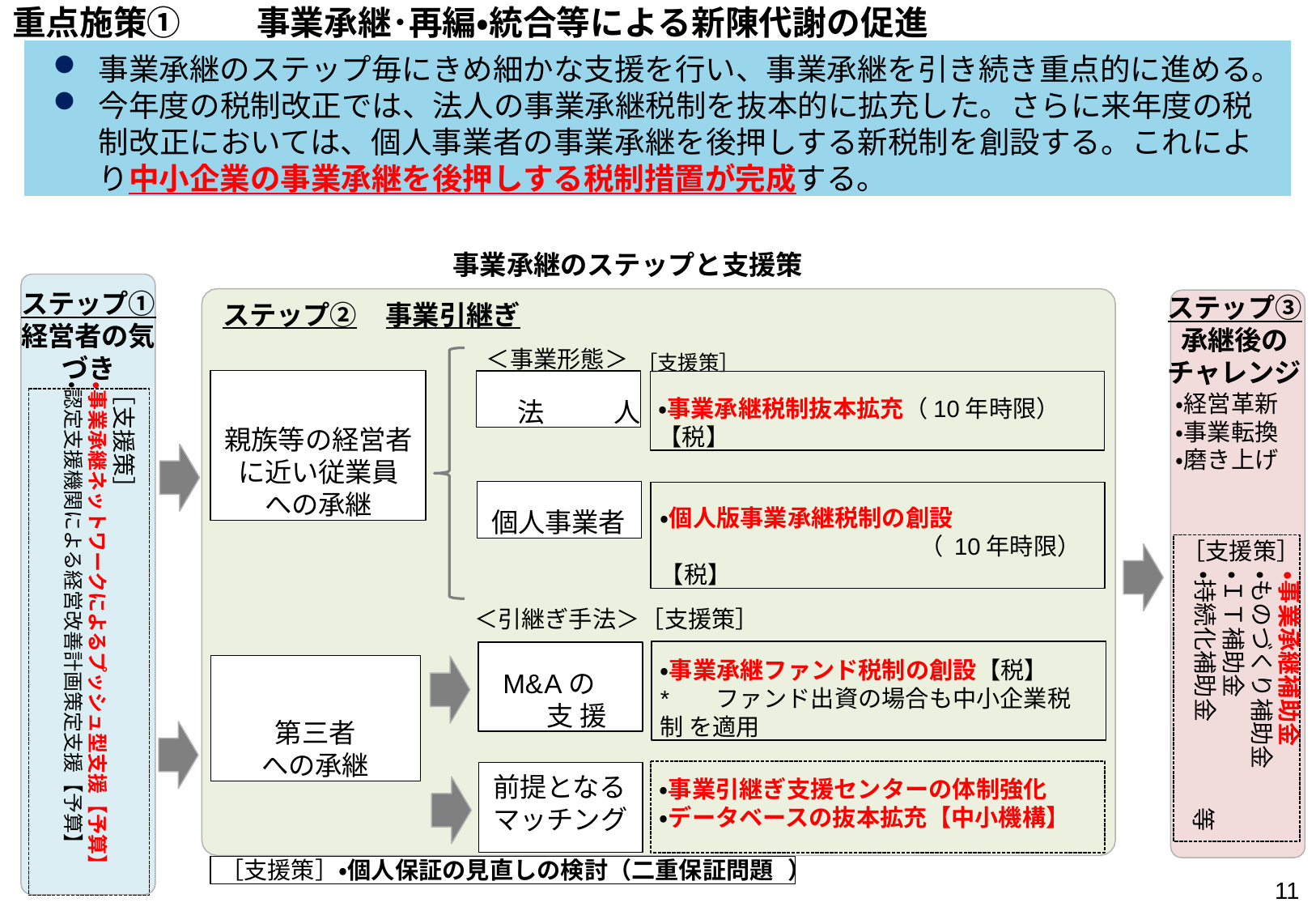

# 重点施策①	事業承継･再編・統合等による新陳代謝の促進
事業承継のステップ毎にきめ細かな支援を行い、事業承継を引き続き重点的に進める。
今年度の税制改正では、法人の事業承継税制を抜本的に拡充した。さらに来年度の税 制改正においては、個人事業者の事業承継を後押しする新税制を創設する。これによ り中小企業の事業承継を後押しする税制措置が完成する。
事業承継のステップと支援策

ステップ①

ステップ③

ステップ②	事業引継ぎ

経営者の気

承継後の
＜事業形態＞ ［支援策］

づき
チャレンジ

親族等の経営者 に近い従業員 への承継
法	人
・事業承継税制抜本拡充（10年時限）
【税】
［支援策］
・事業承継ネットワークによるプッシュ型支援【予算】
・認定支援機関による経営改善計画策定支援【予算】
・経営革新
・事業転換
・磨き上げ

個人事業者
・個人版事業承継税制の創設
（ 10年時限）
【税】
［支援策］

・事業承継補助金
・ものづくり補助金
・ＩＴ補助金
・持続化補助金
＜引継ぎ手法＞［支援策］
・事業承継ファンド税制の創設【税】
*	ファンド出資の場合も中小企業税制 を適用
M&Aの支 援

第三者 への承継

前提となる マッチング
・事業引継ぎ支援センターの体制強化
・データベースの抜本拡充【中小機構】
）

等
［支援策］・個人保証の見直しの検討（二重保証問題
11